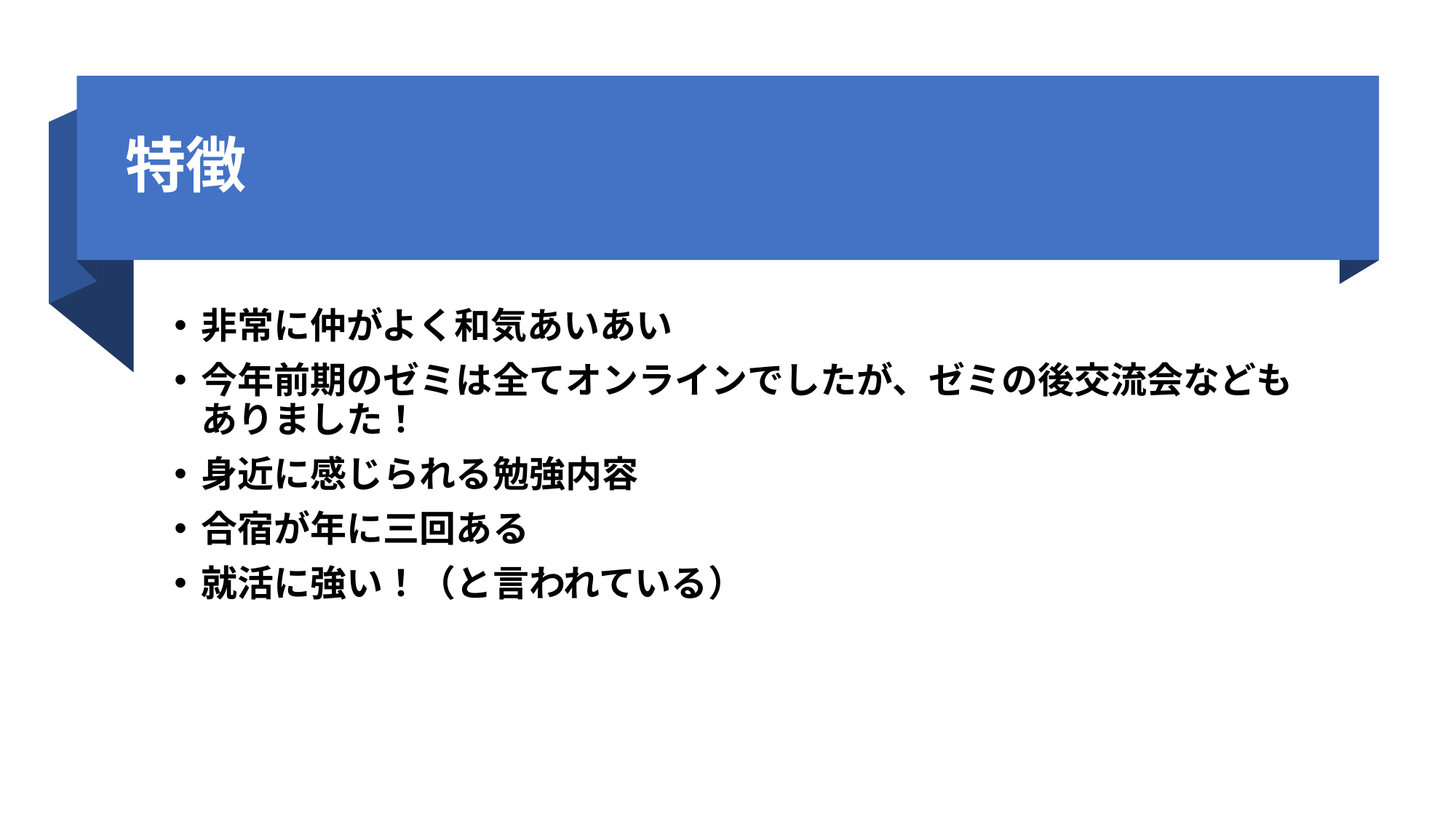

# 特徴

非常に仲がよく和気あいあい
今年前期のゼミは全てオンラインでしたが、ゼミの後交流会などもありました！
身近に感じられる勉強内容
合宿が年に三回ある
就活に強い！（と言われている）